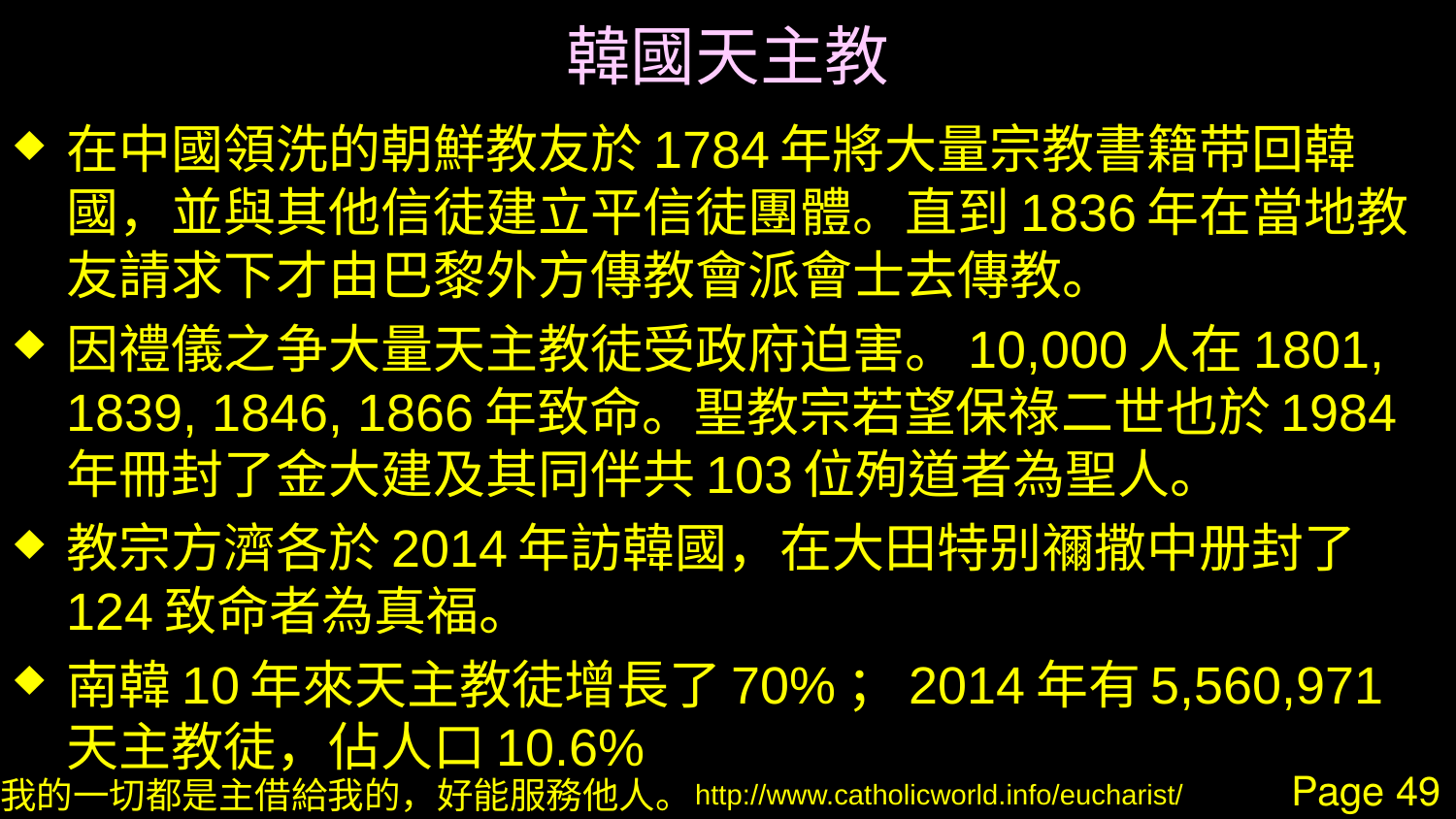

# 韓國天主教
在中國領洗的朝鮮教友於1784年將大量宗教書籍带回韓國，並與其他信徒建立平信徒團體。直到1836年在當地教友請求下才由巴黎外方傳教會派會士去傳教。
因禮儀之争大量天主教徒受政府迫害。10,000人在1801, 1839, 1846, 1866年致命。聖教宗若望保祿二世也於1984年冊封了金大建及其同伴共103位殉道者為聖人。
教宗方濟各於2014年訪韓國，在大田特别禰撒中册封了124致命者為真福。
南韓10年來天主教徒增長了70%；2014年有5,560,971天主教徒，佔人口10.6%